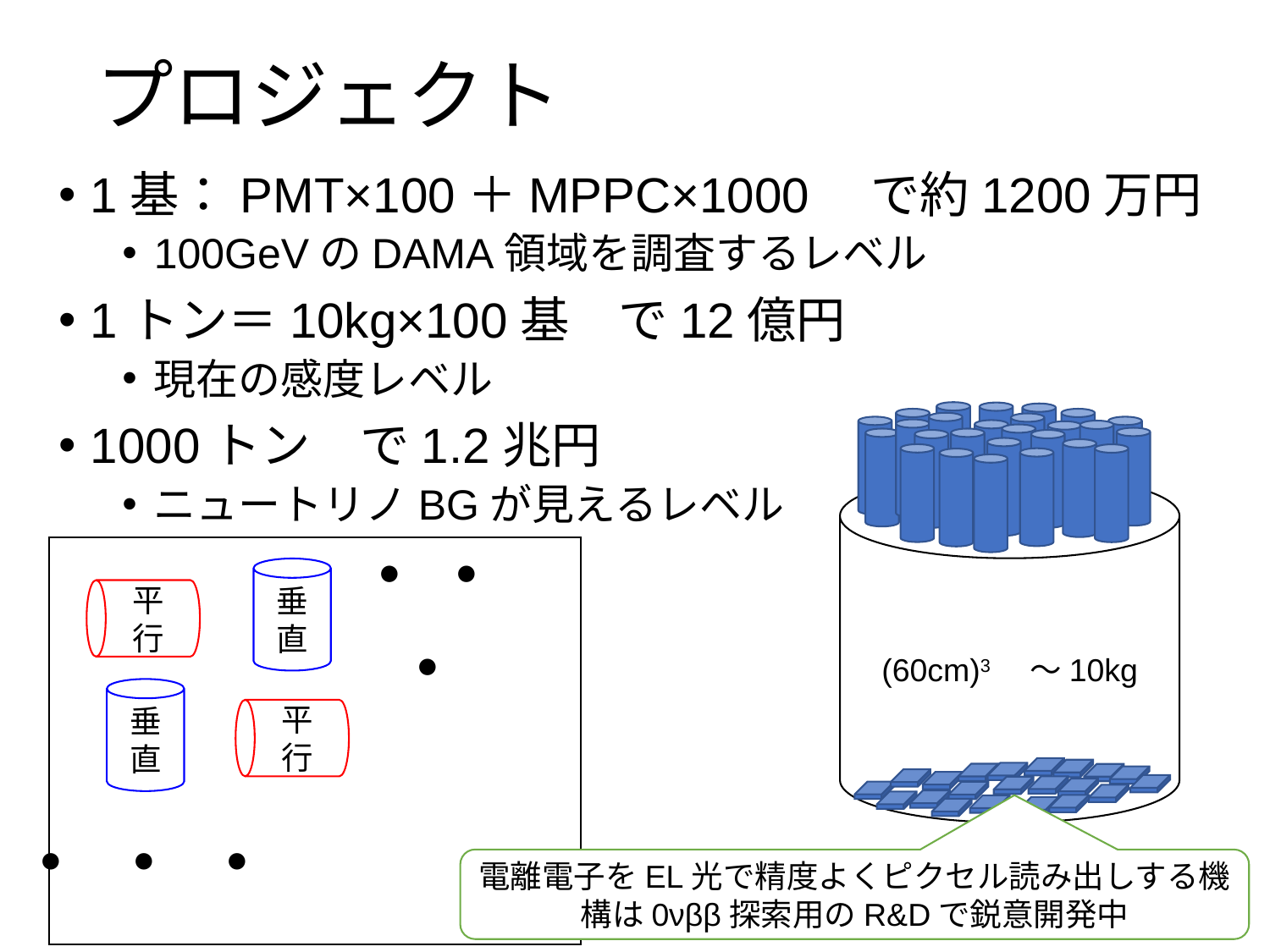

# プロジェクト
1基：PMT×100＋MPPC×1000　で約1200万円
100GeVのDAMA領域を調査するレベル
1トン＝10kg×100基　で12億円
現在の感度レベル
1000トン　で1.2兆円
ニュートリノBGが見えるレベル

(60cm)3　～10kg

・・・
垂直
平行
垂直
平行

・・・

電離電子をEL光で精度よくピクセル読み出しする機構は0νββ探索用のR&Dで鋭意開発中